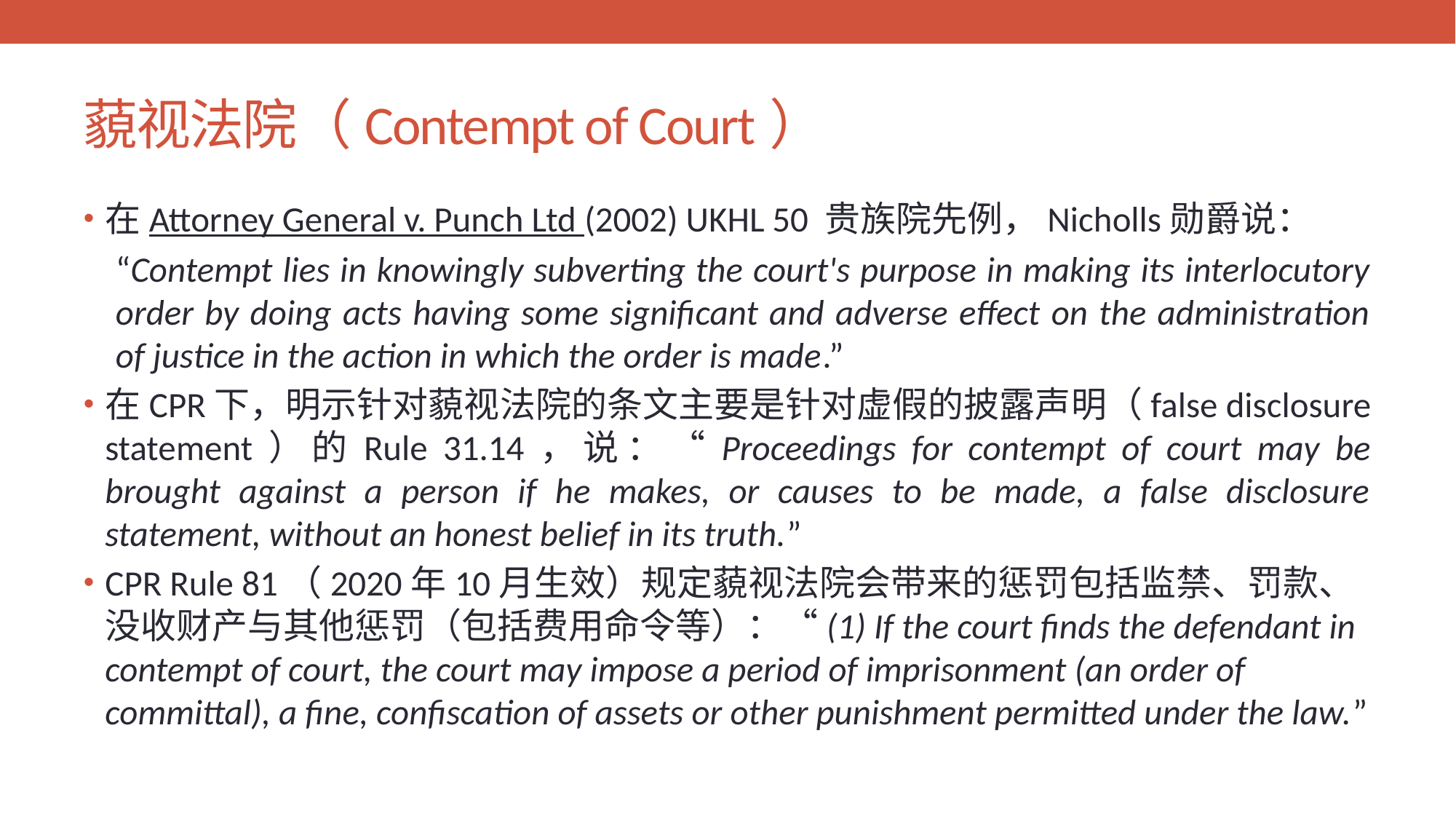

# 藐视法院（Contempt of Court）
在Attorney General v. Punch Ltd (2002) UKHL 50 贵族院先例，Nicholls勋爵说：
“Contempt lies in knowingly subverting the court's purpose in making its interlocutory order by doing acts having some significant and adverse effect on the administration of justice in the action in which the order is made.”
在CPR下，明示针对藐视法院的条文主要是针对虚假的披露声明（false disclosure statement）的Rule 31.14，说：“Proceedings for contempt of court may be brought against a person if he makes, or causes to be made, a false disclosure statement, without an honest belief in its truth.”
CPR Rule 81（2020年10月生效）规定藐视法院会带来的惩罚包括监禁、罚款、没收财产与其他惩罚（包括费用命令等）：“(1) If the court finds the defendant in contempt of court, the court may impose a period of imprisonment (an order of committal), a fine, confiscation of assets or other punishment permitted under the law.”